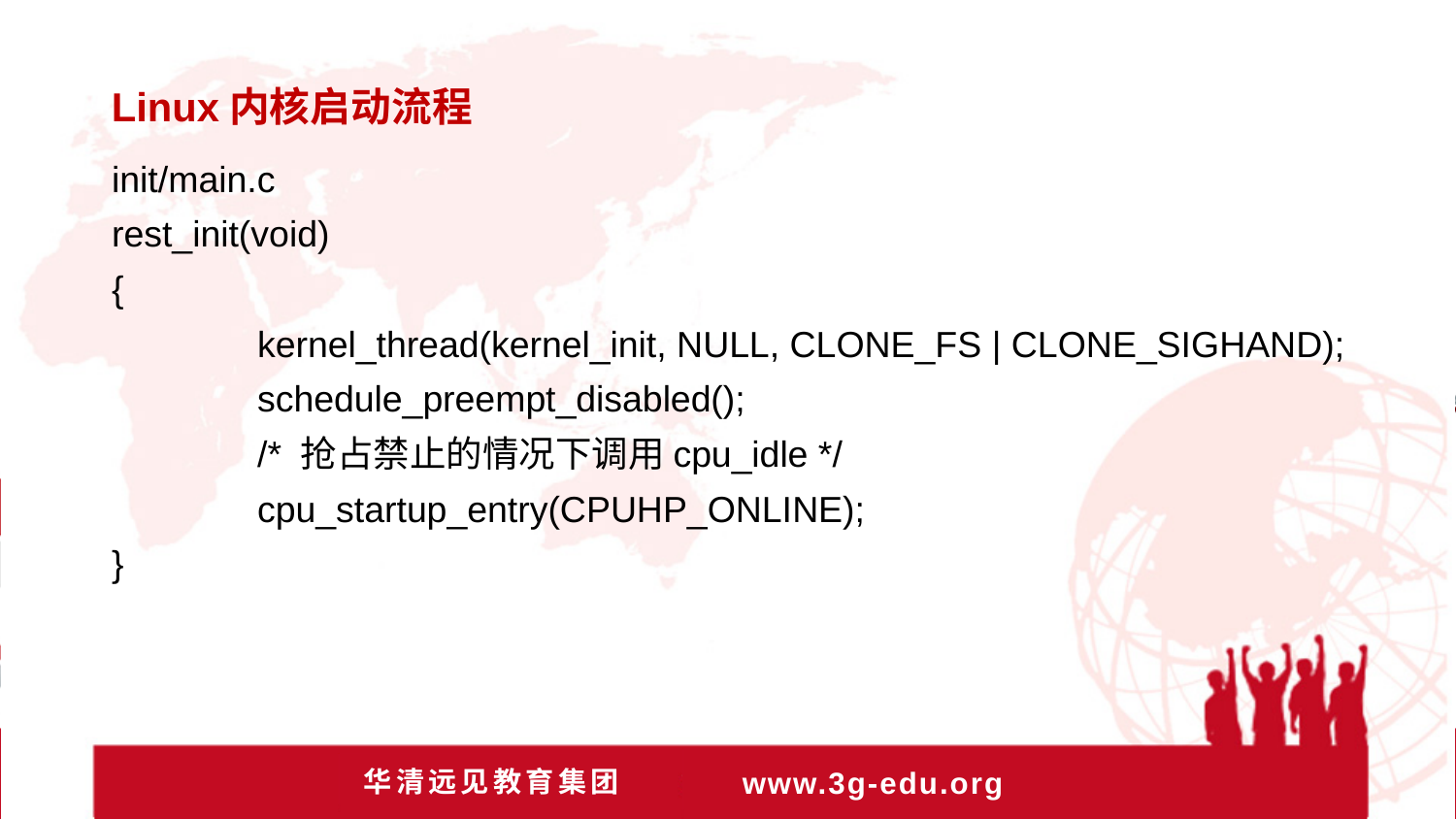

Linux内核启动流程
init/main.c
rest_init(void)
{
	kernel_thread(kernel_init, NULL, CLONE_FS | CLONE_SIGHAND);
	schedule_preempt_disabled();
	/* 抢占禁止的情况下调用cpu_idle */
	cpu_startup_entry(CPUHP_ONLINE);
}